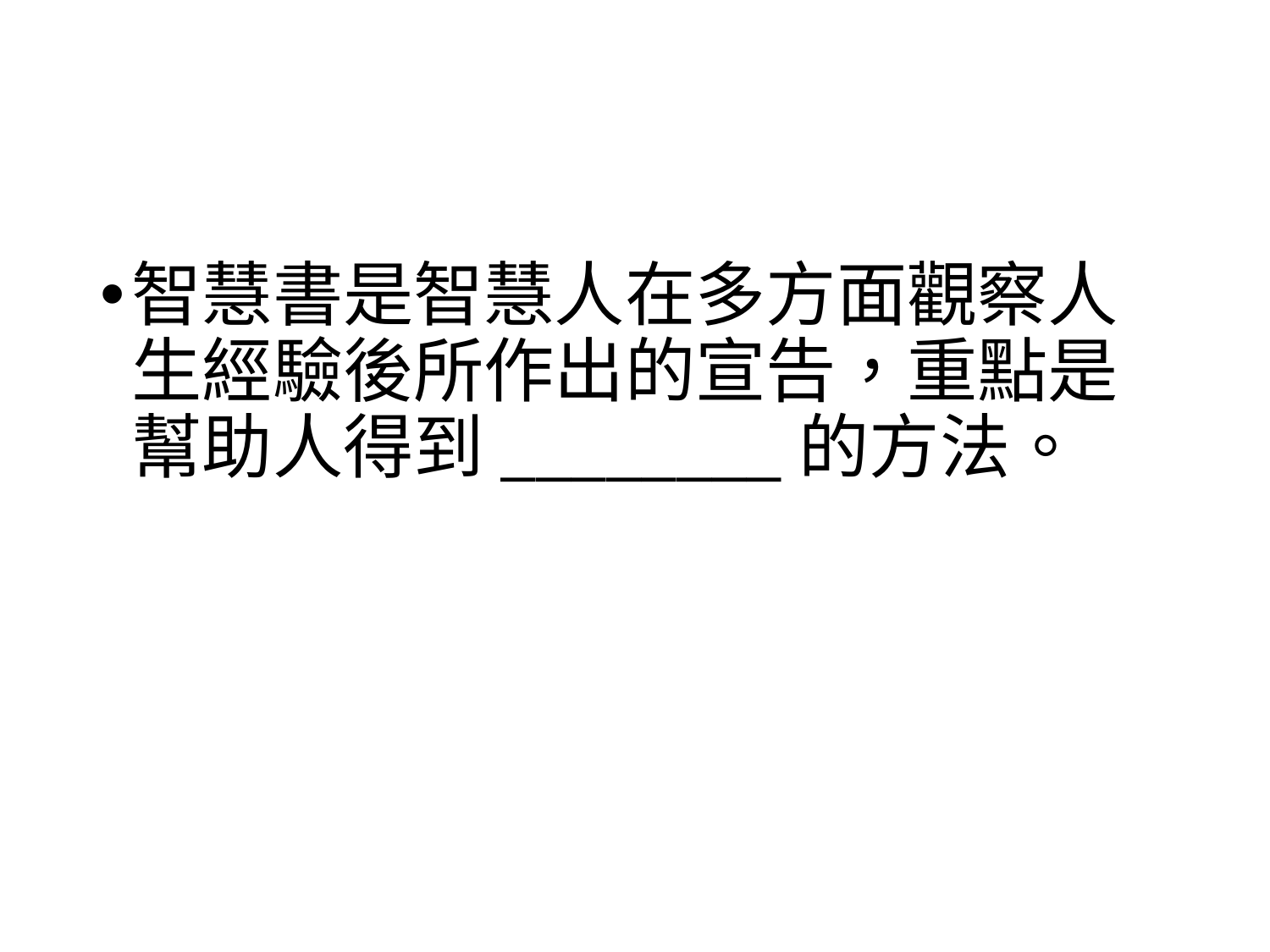

#
智慧書是智慧人在多方面觀察人生經驗後所作出的宣告，重點是幫助人得到________的方法。